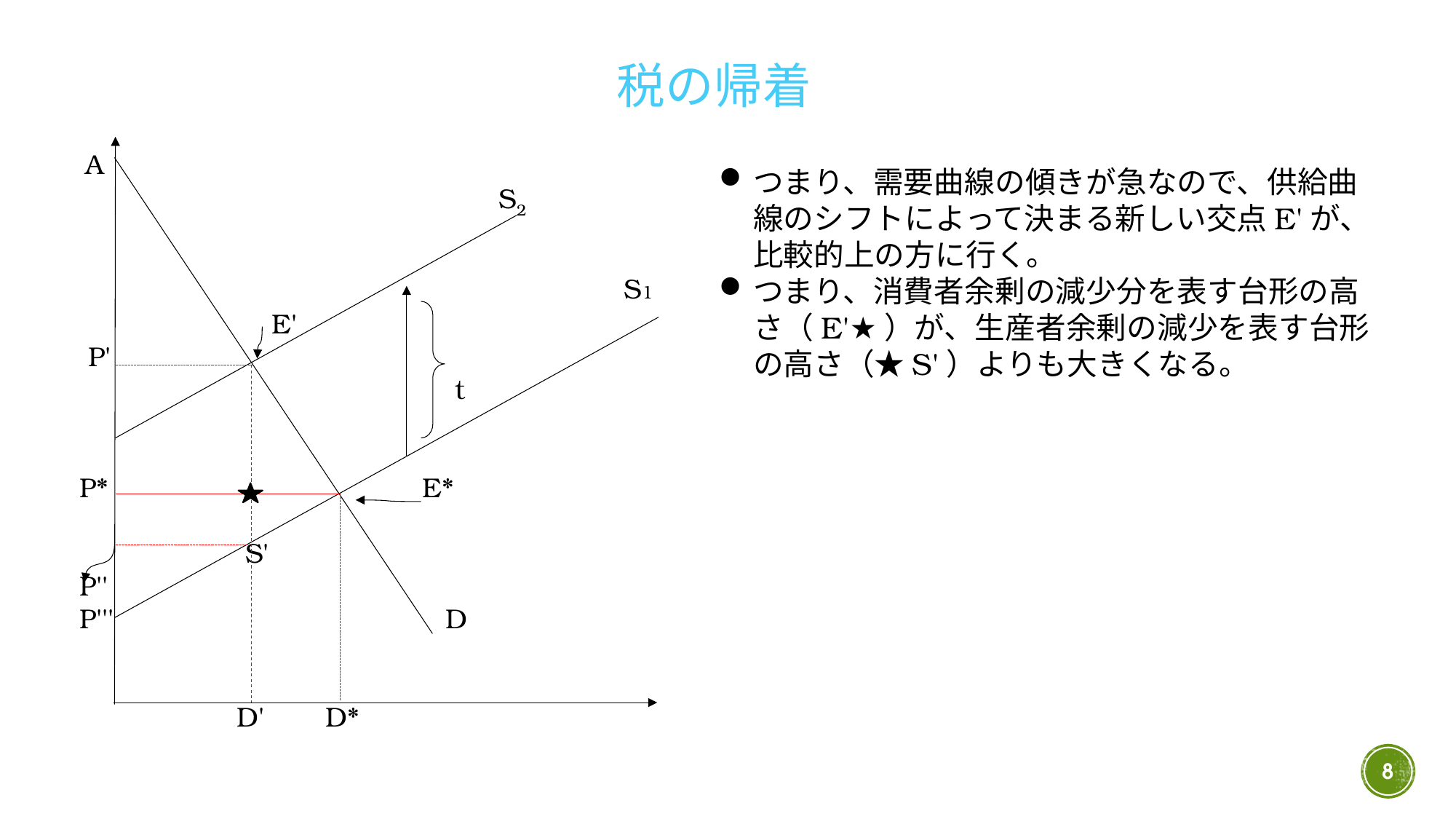

税の帰着
  A
                                                  S2

                                                               S1
                        E'
   P'
                                             t

  P*                                    E*

                     S'
  P''
  P'''                                      D

                    D'       D*
つまり、需要曲線の傾きが急なので、供給曲線のシフトによって決まる新しい交点E'が、比較的上の方に行く。
つまり、消費者余剰の減少分を表す台形の高さ（E'★）が、生産者余剰の減少を表す台形の高さ（★S'）よりも大きくなる。

8